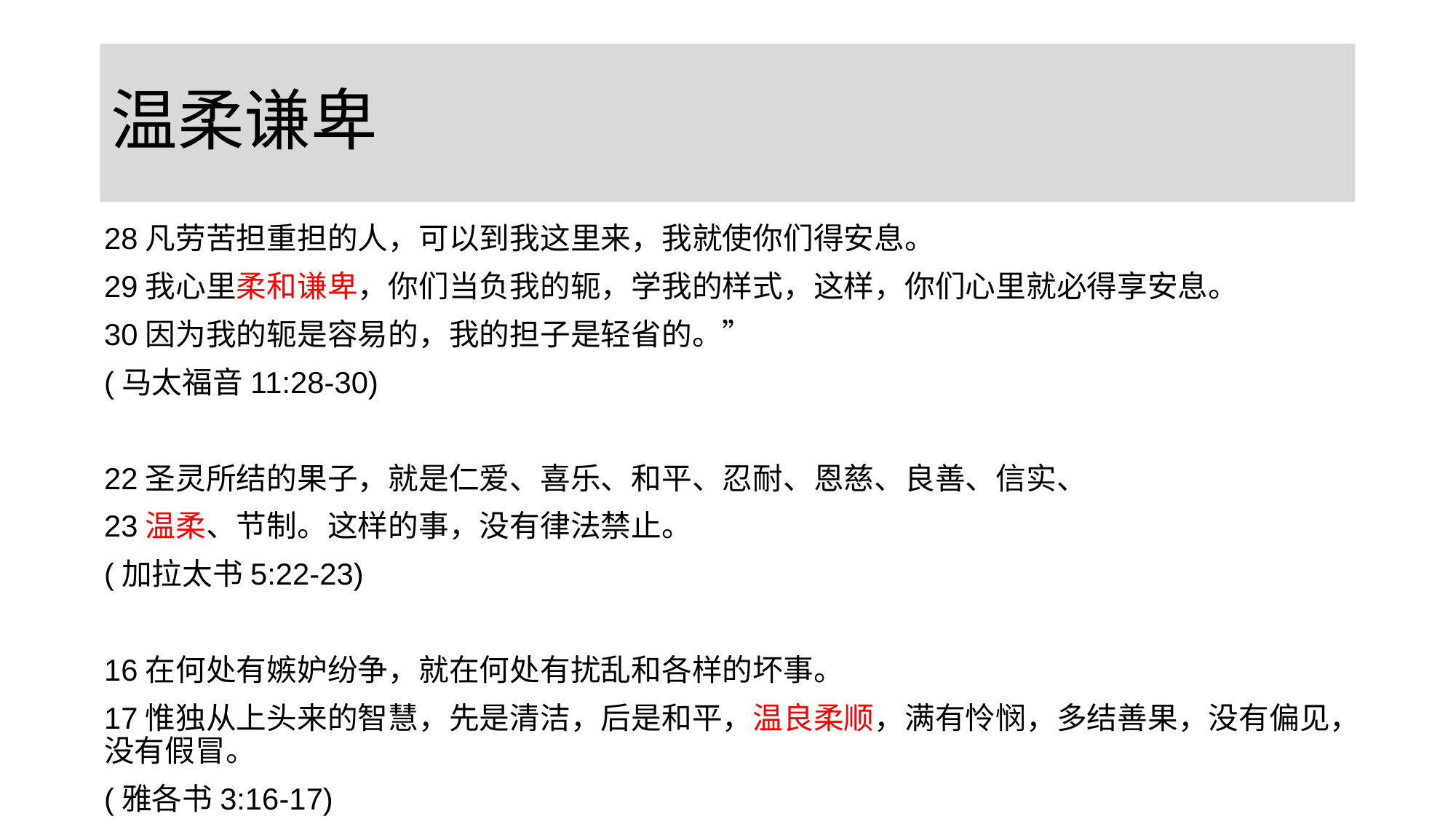

# 温柔谦卑
28凡劳苦担重担的人，可以到我这里来，我就使你们得安息。
29我心里柔和谦卑，你们当负我的轭，学我的样式，这样，你们心里就必得享安息。
30因为我的轭是容易的，我的担子是轻省的。”
(马太福音11:28-30)

22圣灵所结的果子，就是仁爱、喜乐、和平、忍耐、恩慈、良善、信实、
23温柔、节制。这样的事，没有律法禁止。
(加拉太书5:22-23)

16在何处有嫉妒纷争，就在何处有扰乱和各样的坏事。
17惟独从上头来的智慧，先是清洁，后是和平，温良柔顺，满有怜悯，多结善果，没有偏见，没有假冒。
(雅各书3:16-17)